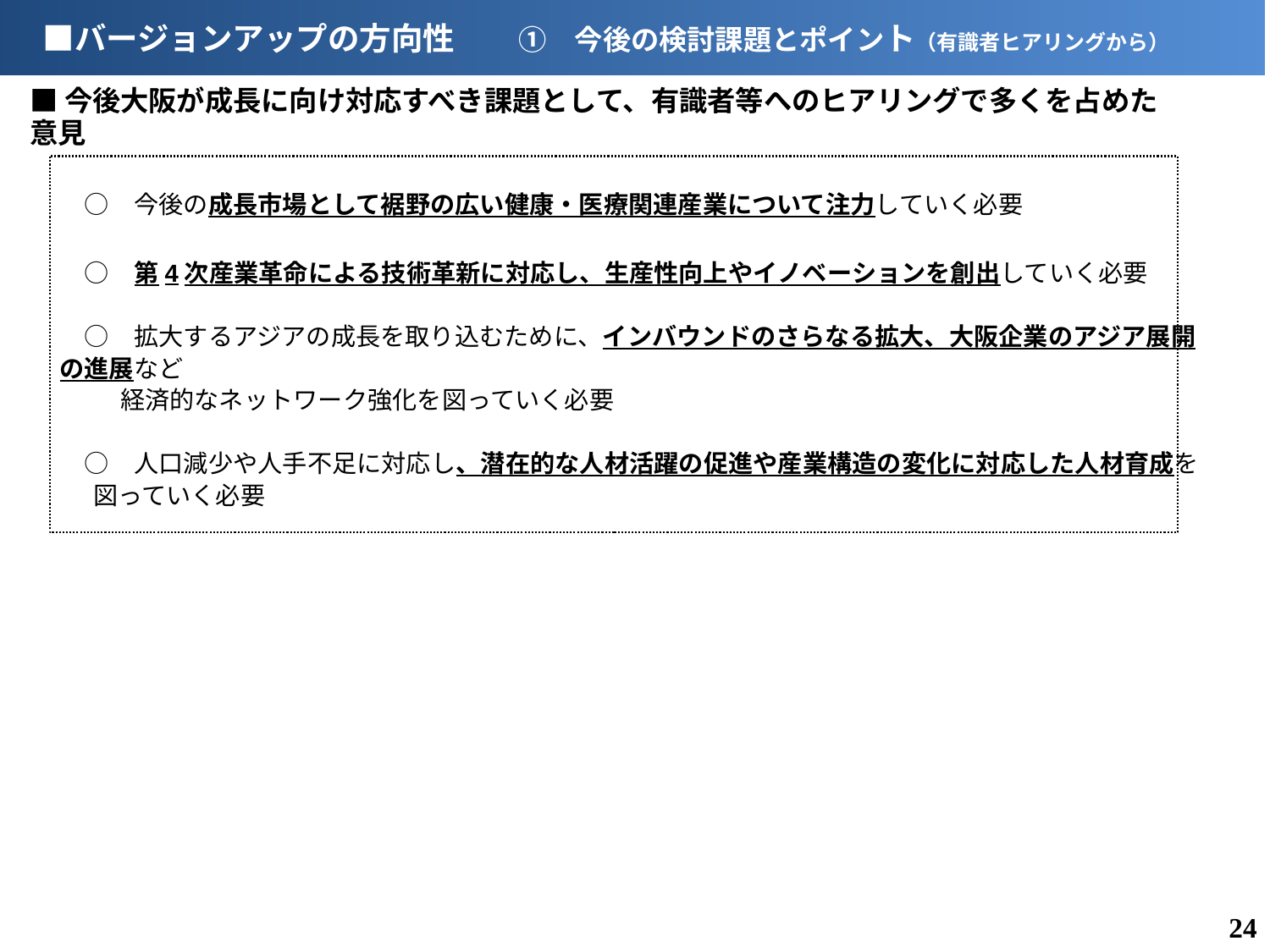

■バージョンアップの方向性　　①　今後の検討課題とポイント（有識者ヒアリングから）
■今後大阪が成長に向け対応すべき課題として、有識者等へのヒアリングで多くを占めた意見

　○　今後の成長市場として裾野の広い健康・医療関連産業について注力していく必要

　○　第4次産業革命による技術革新に対応し、生産性向上やイノベーションを創出していく必要

　○　拡大するアジアの成長を取り込むために、インバウンドのさらなる拡大、大阪企業のアジア展開の進展など
　  　経済的なネットワーク強化を図っていく必要

　○　人口減少や人手不足に対応し、潜在的な人材活躍の促進や産業構造の変化に対応した人材育成を
     図っていく必要
24